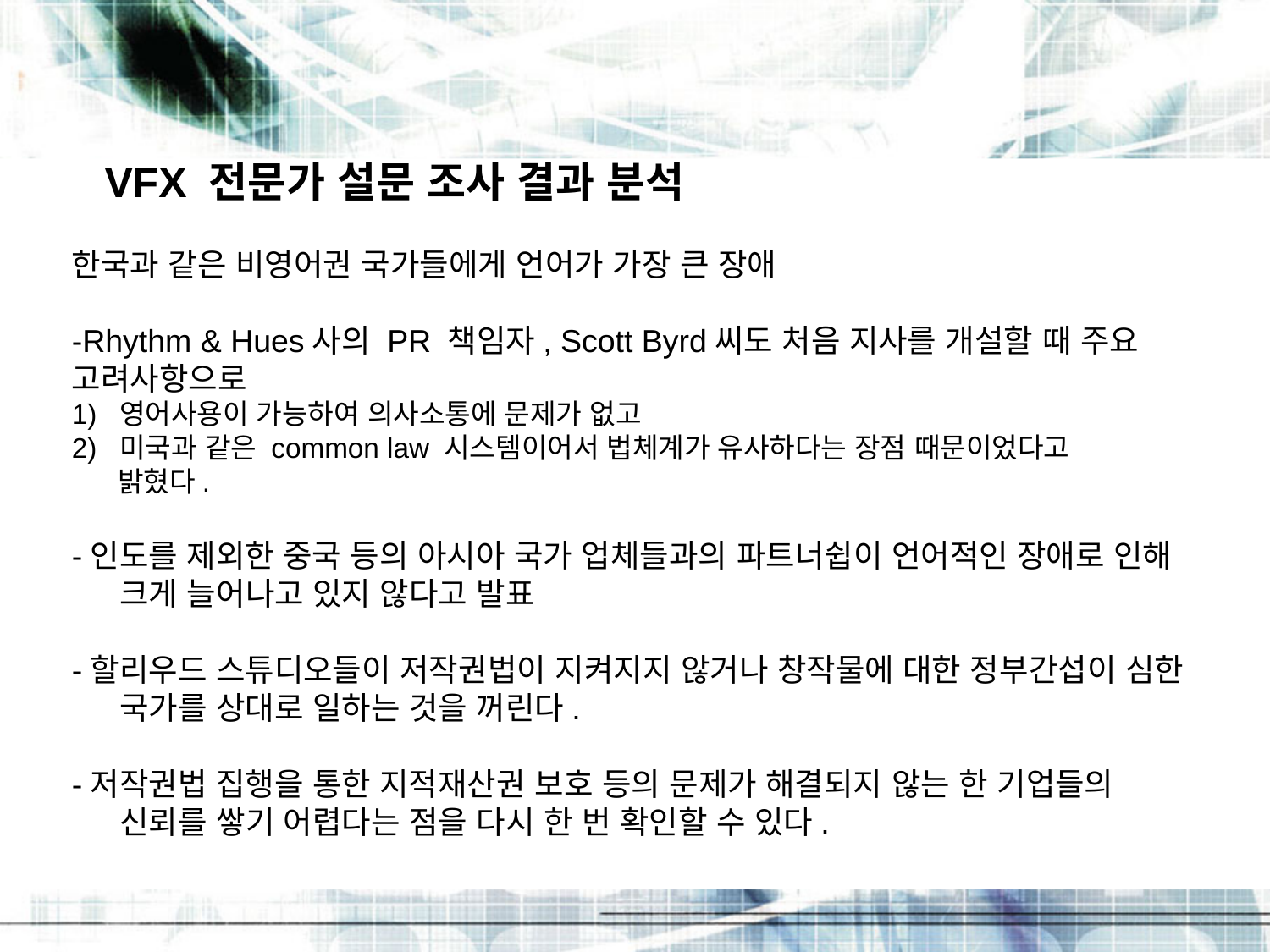

VFX 전문가 설문 조사 결과 분석
한국과 같은 비영어권 국가들에게 언어가 가장 큰 장애

-Rhythm & Hues사의 PR 책임자, Scott Byrd씨도 처음 지사를 개설할 때 주요 고려사항으로
영어사용이 가능하여 의사소통에 문제가 없고
미국과 같은 common law 시스템이어서 법체계가 유사하다는 장점 때문이었다고
     밝혔다.

-인도를 제외한 중국 등의 아시아 국가 업체들과의 파트너쉽이 언어적인 장애로 인해 크게 늘어나고 있지 않다고 발표

-할리우드 스튜디오들이 저작권법이 지켜지지 않거나 창작물에 대한 정부간섭이 심한 국가를 상대로 일하는 것을 꺼린다.

-저작권법 집행을 통한 지적재산권 보호 등의 문제가 해결되지 않는 한 기업들의 신뢰를 쌓기 어렵다는 점을 다시 한 번 확인할 수 있다.